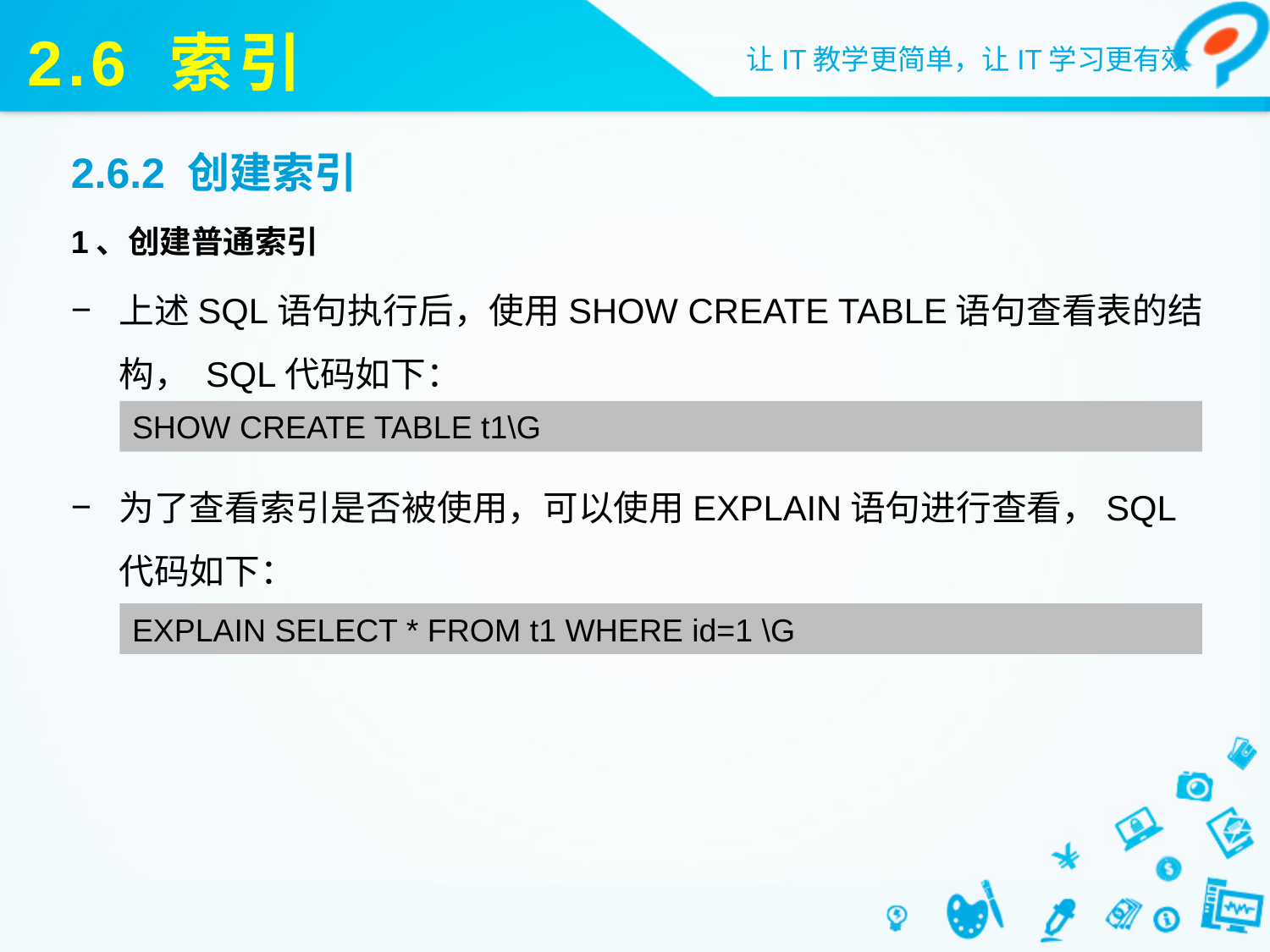

# 2.6 索引
2.6.2 创建索引
1、创建普通索引
上述SQL语句执行后，使用SHOW CREATE TABLE语句查看表的结构， SQL代码如下：

为了查看索引是否被使用，可以使用EXPLAIN语句进行查看，SQL代码如下：
SHOW CREATE TABLE t1\G
EXPLAIN SELECT * FROM t1 WHERE id=1 \G